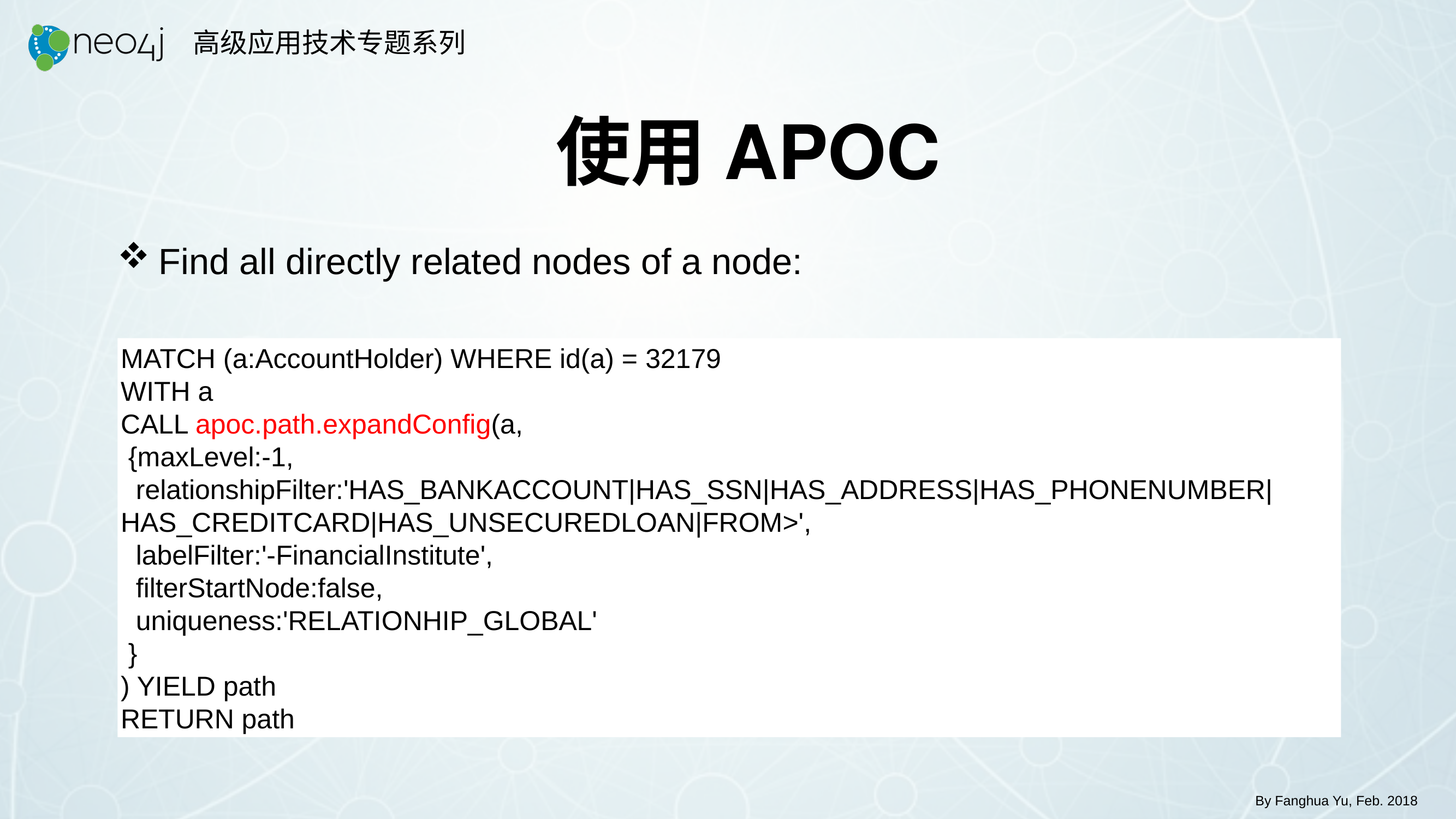

使用APOC
Find all directly related nodes of a node:
MATCH (a:AccountHolder) WHERE id(a) = 32179
WITH a
CALL apoc.path.expandConfig(a,
 {maxLevel:-1,
  relationshipFilter:'HAS_BANKACCOUNT|HAS_SSN|HAS_ADDRESS|HAS_PHONENUMBER|HAS_CREDITCARD|HAS_UNSECUREDLOAN|FROM>',
  labelFilter:'-FinancialInstitute',
  filterStartNode:false,
  uniqueness:'RELATIONHIP_GLOBAL'
 }
) YIELD path
RETURN path